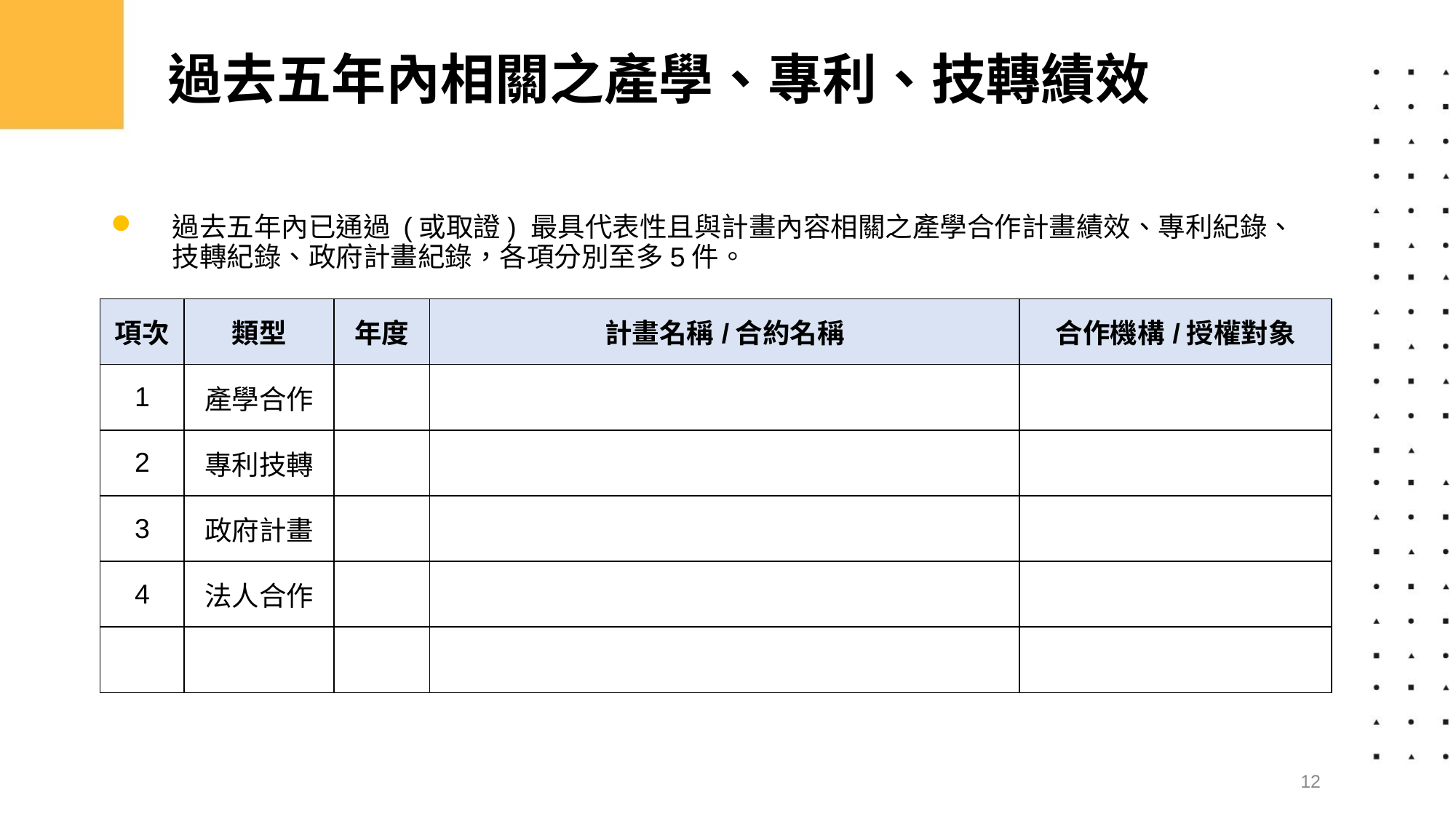

# 過去五年內相關之產學、專利、技轉績效
過去五年內已通過 (或取證) 最具代表性且與計畫內容相關之產學合作計畫績效、專利紀錄、技轉紀錄、政府計畫紀錄，各項分別至多5件。

| 項次 | 類型 | 年度 | 計畫名稱/合約名稱 | 合作機構/授權對象 |
| --- | --- | --- | --- | --- |
| 1 | 產學合作 |  |  |  |
| 2 | 專利技轉 |  |  |  |
| 3 | 政府計畫 |  |  |  |
| 4 | 法人合作 |  |  |  |
|  |  |  |  |  |
12